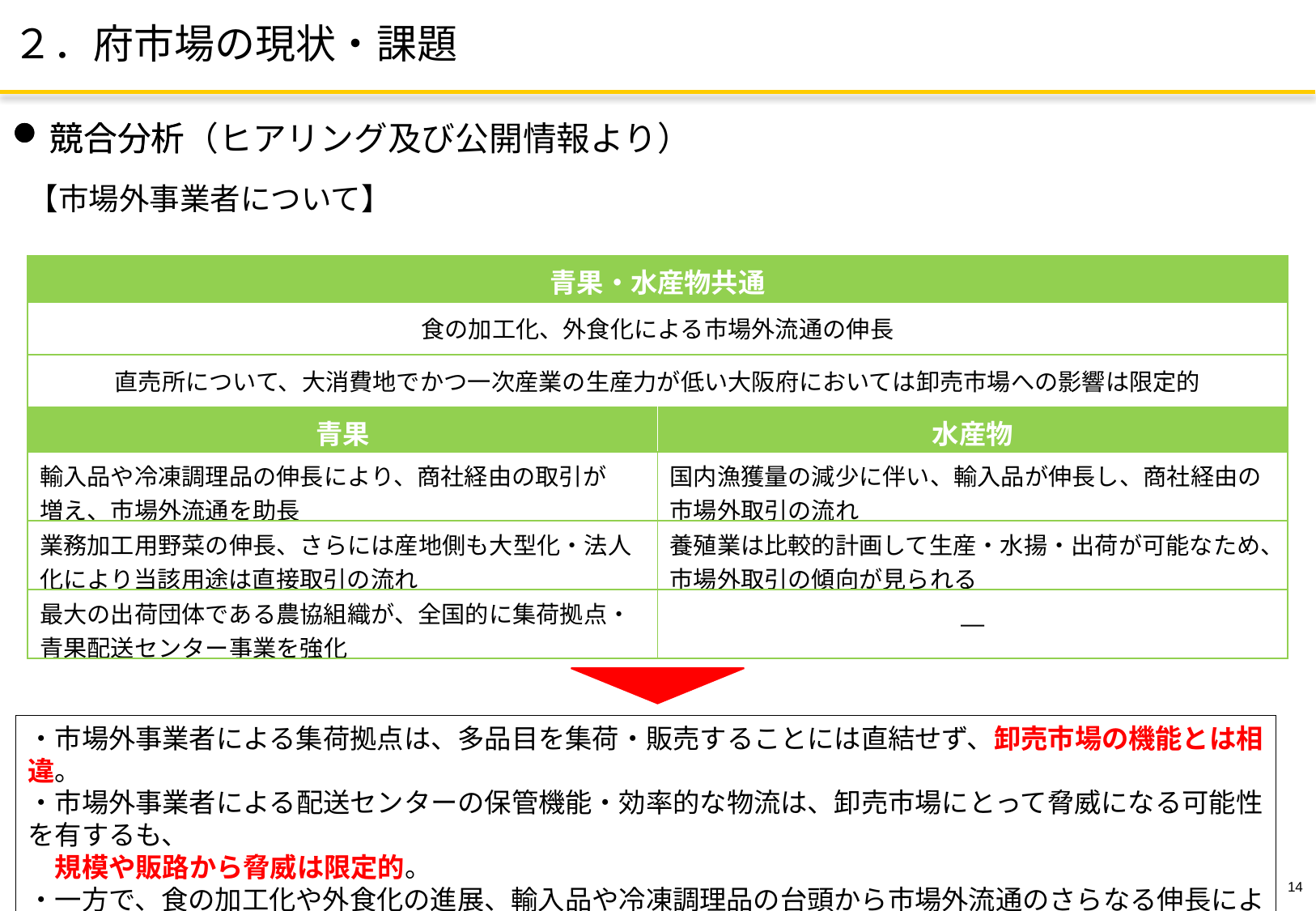

# ２．府市場の現状・課題
競合分析
競合分析（ヒアリング及び公開情報より）
【市場外事業者について】
| 青果・水産物共通 |  |
| --- | --- |
| 食の加工化、外食化による市場外流通の伸長 |  |
| 直売所について、大消費地でかつ一次産業の生産力が低い大阪府においては卸売市場への影響は限定的 |  |
| 青果 | 水産物 |
| 輸入品や冷凍調理品の伸長により、商社経由の取引が 増え、市場外流通を助長 | 国内漁獲量の減少に伴い、輸入品が伸長し、商社経由の市場外取引の流れ |
| 業務加工用野菜の伸長、さらには産地側も大型化・法人化により当該用途は直接取引の流れ | 養殖業は比較的計画して生産・水揚・出荷が可能なため、市場外取引の傾向が見られる |
| 最大の出荷団体である農協組織が、全国的に集荷拠点・青果配送センター事業を強化 | ― |

・市場外事業者による集荷拠点は、多品目を集荷・販売することには直結せず、卸売市場の機能とは相違。
・市場外事業者による配送センターの保管機能・効率的な物流は、卸売市場にとって脅威になる可能性を有するも、
　規模や販路から脅威は限定的。
・一方で、食の加工化や外食化の進展、輸入品や冷凍調理品の台頭から市場外流通のさらなる伸長による影響を
　意識した対応が必要。
14